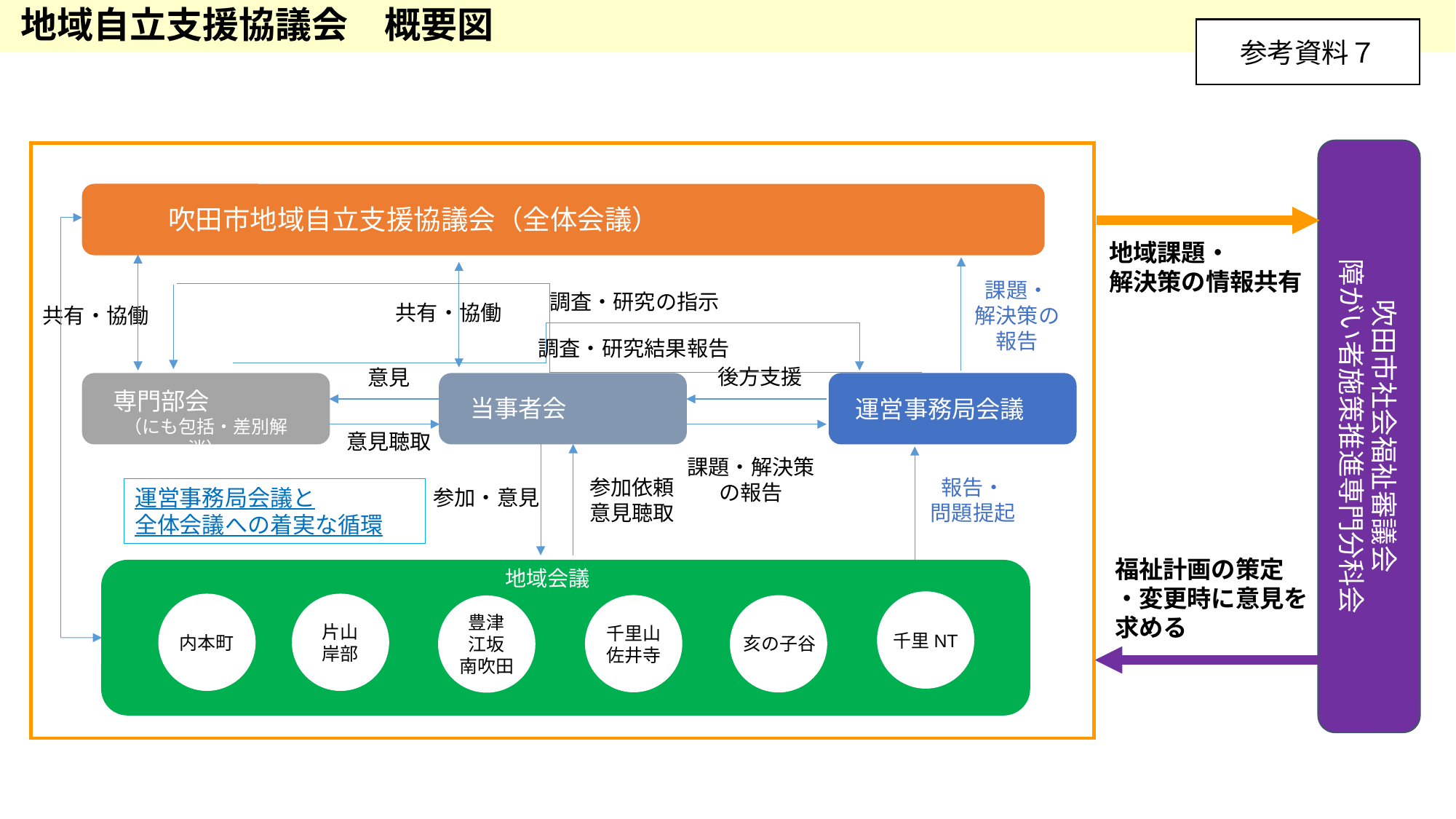

地域自立支援協議会　概要図
参考資料７
吹田市社会福祉審議会
障がい者施策推進専門分科会

吹田市地域自立支援協議会（全体会議）
調査・研究の指示
後方支援
意見

専門部会
（にも包括・差別解消）

当事者会

運営事務局会議
意見聴取
地域会議

内本町
片山
岸部
千里山
佐井寺

豊津
江坂
南吹田
課題・解決策
の報告
調査・研究結果報告
参加・意見
参加依頼
意見聴取
課題・
解決策の報告
報告・
問題提起
運営事務局会議と
全体会議への着実な循環
千里NT
亥の子谷
地域課題・
解決策の情報共有
福祉計画の策定
・変更時に意見を求める
共有・協働
共有・協働